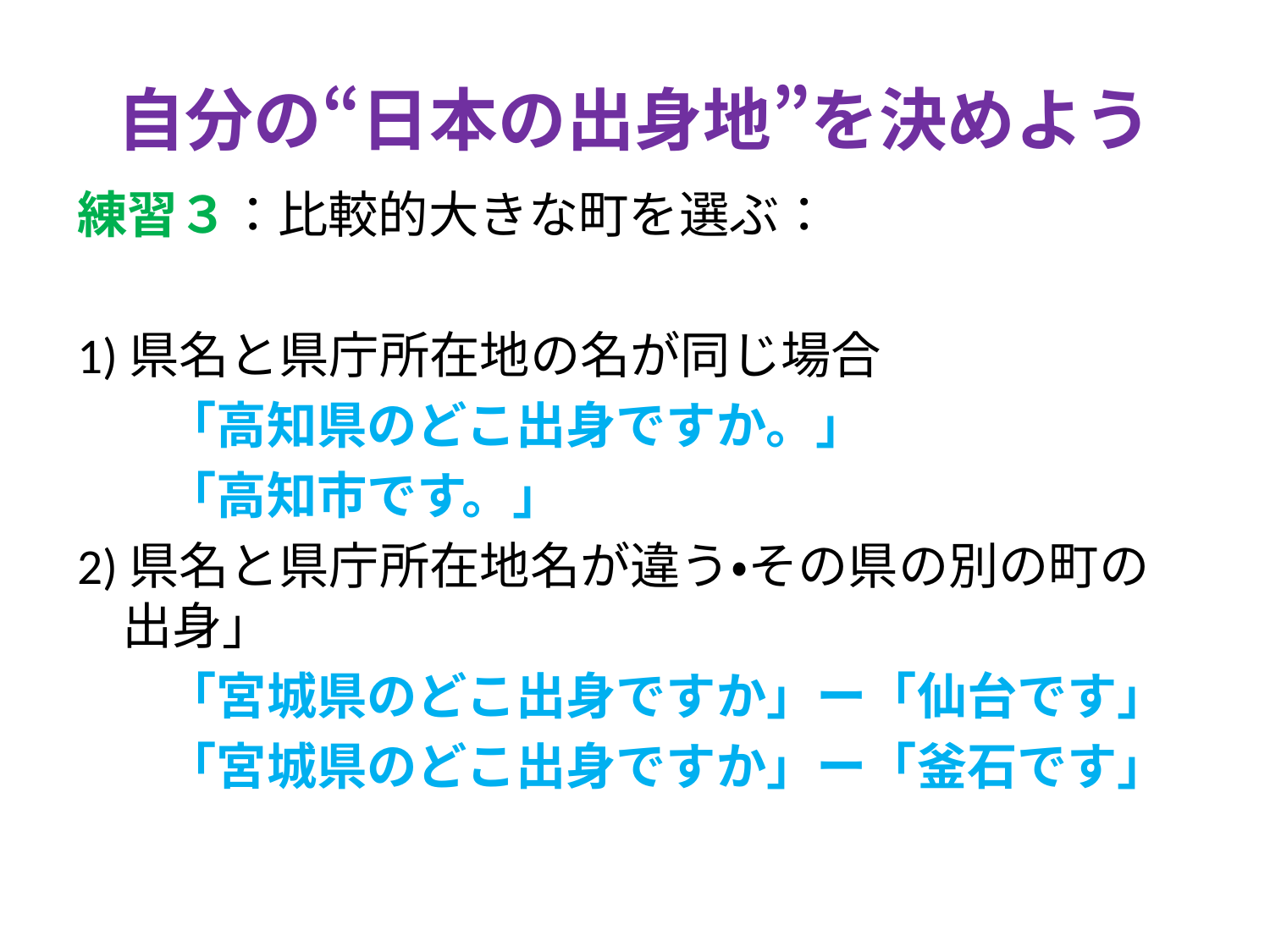

# 自分の“日本の出身地”を決めよう
練習３：比較的大きな町を選ぶ：

1)県名と県庁所在地の名が同じ場合
「高知県のどこ出身ですか。」
「高知市です。」
2)県名と県庁所在地名が違う・その県の別の町の出身」
「宮城県のどこ出身ですか」ー「仙台です」
「宮城県のどこ出身ですか」ー「釜石です」